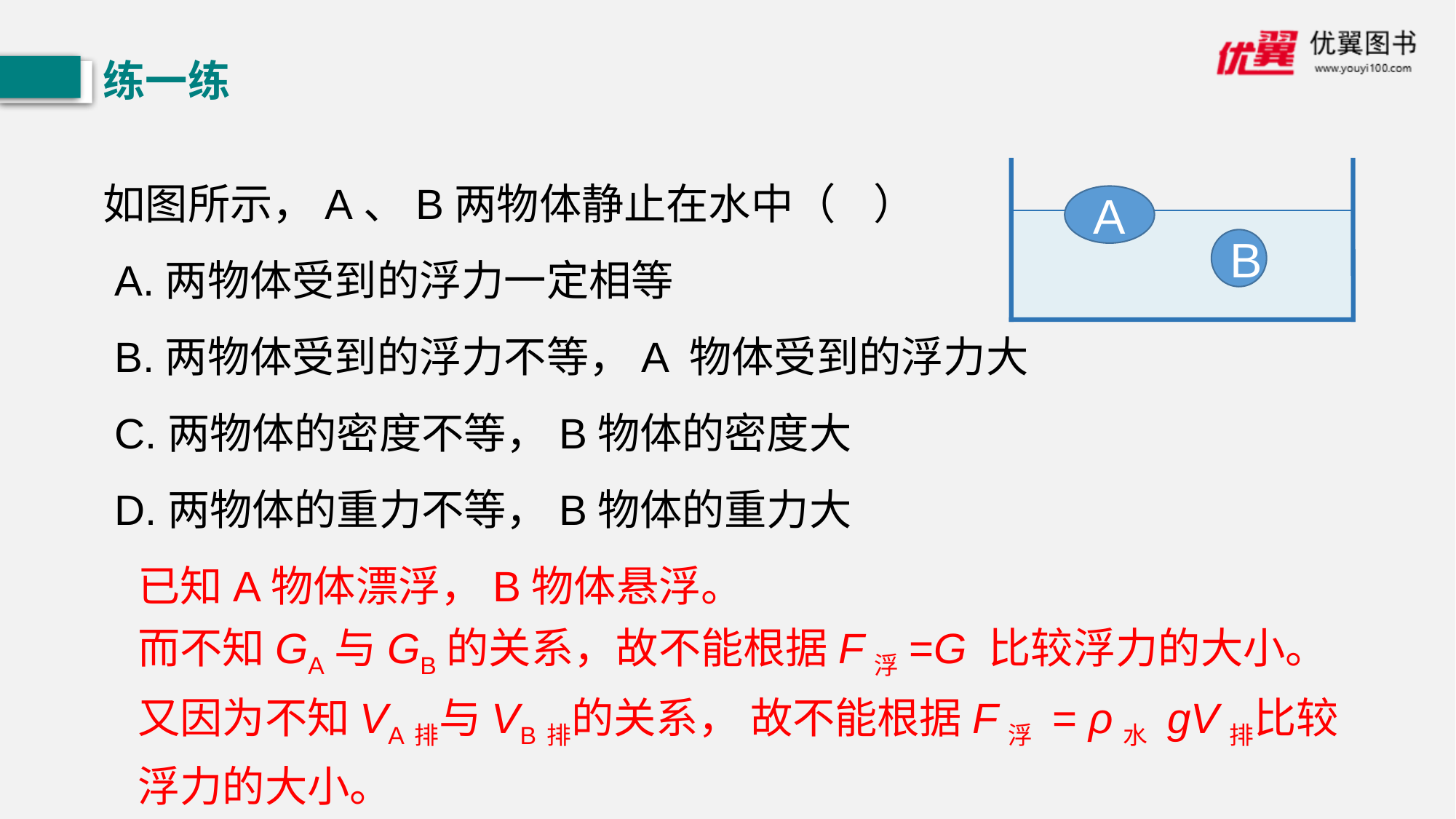

练一练

如图所示，A、B两物体静止在水中（    ）
 A.两物体受到的浮力一定相等
 B.两物体受到的浮力不等，A 物体受到的浮力大
 C.两物体的密度不等，B物体的密度大
 D.两物体的重力不等，B物体的重力大

A
B
已知A物体漂浮，B物体悬浮。
而不知GA与GB的关系，故不能根据F浮=G 比较浮力的大小。
又因为不知VA排与VB排的关系， 故不能根据F浮 = ρ水 gV排比较浮力的大小。